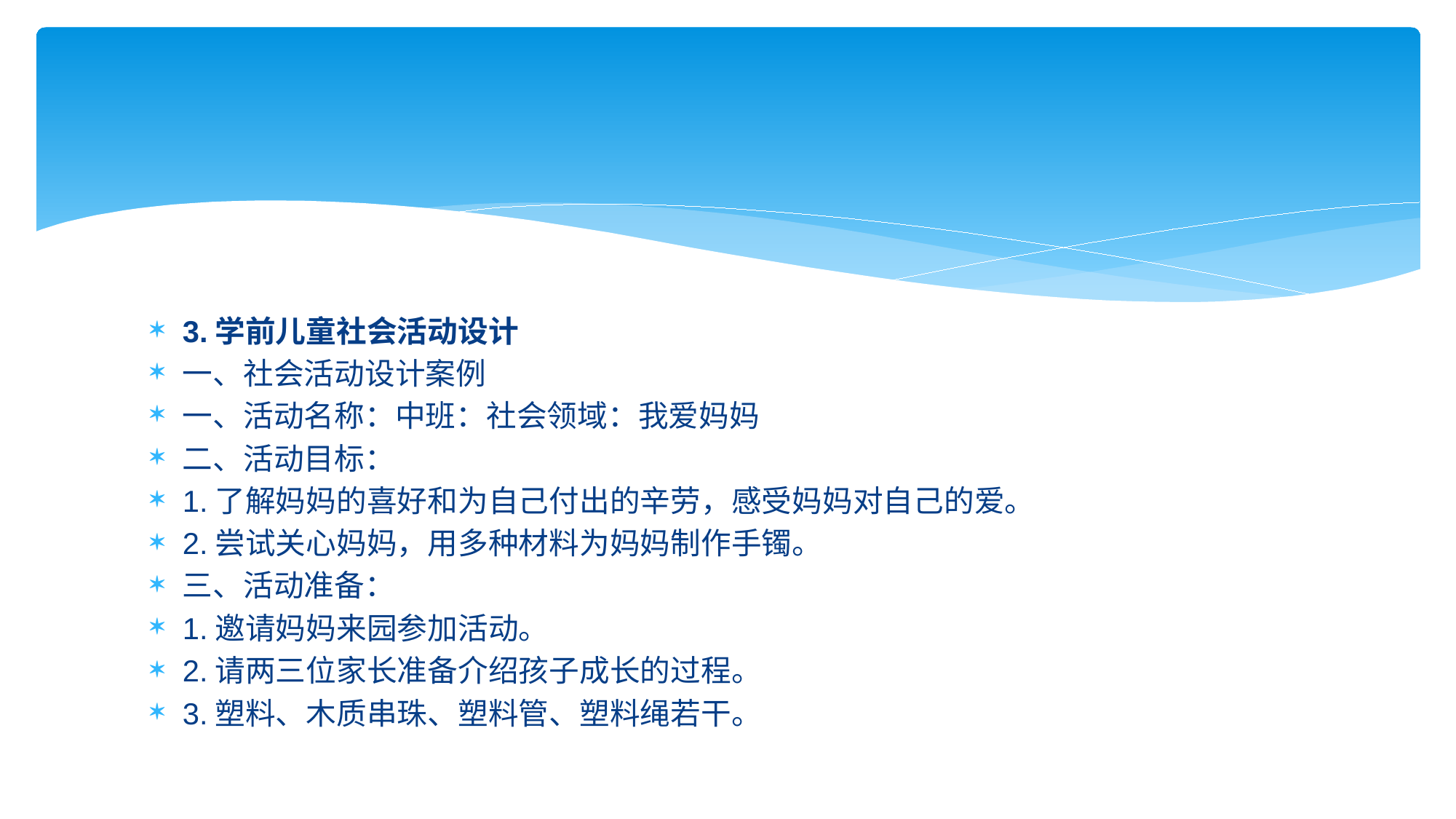

#
3.学前儿童社会活动设计
一、社会活动设计案例
一、活动名称：中班：社会领域：我爱妈妈
二、活动目标：
1.了解妈妈的喜好和为自己付出的辛劳，感受妈妈对自己的爱。
2.尝试关心妈妈，用多种材料为妈妈制作手镯。
三、活动准备：
1.邀请妈妈来园参加活动。
2.请两三位家长准备介绍孩子成长的过程。
3.塑料、木质串珠、塑料管、塑料绳若干。